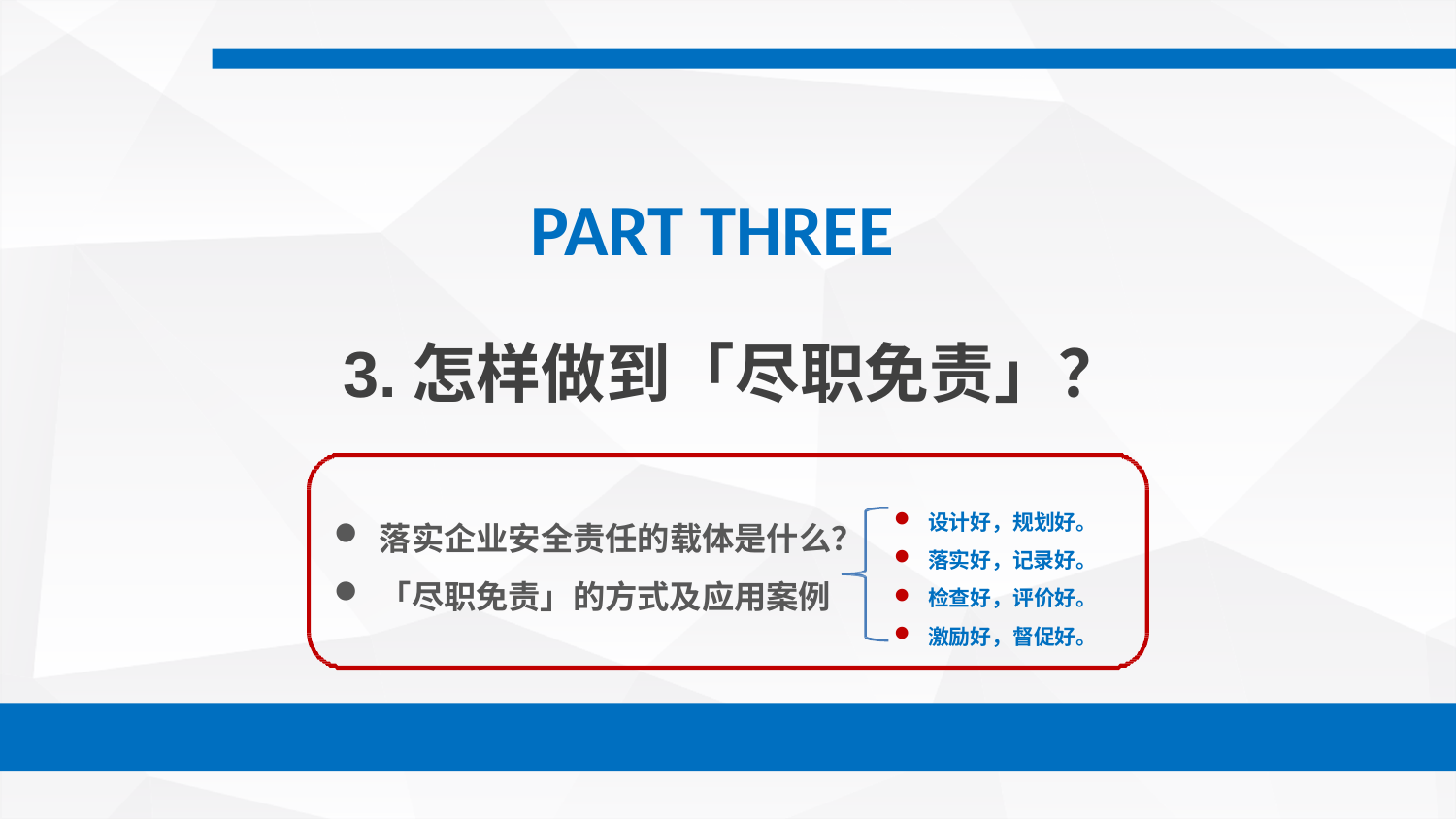

# PART THREE
3.怎样做到「尽职免责」？

设计好，规划好。
落实好，记录好。
检查好，评价好。
激励好，督促好。
落实企业安全责任的载体是什么？
「尽职免责」的方式及应用案例